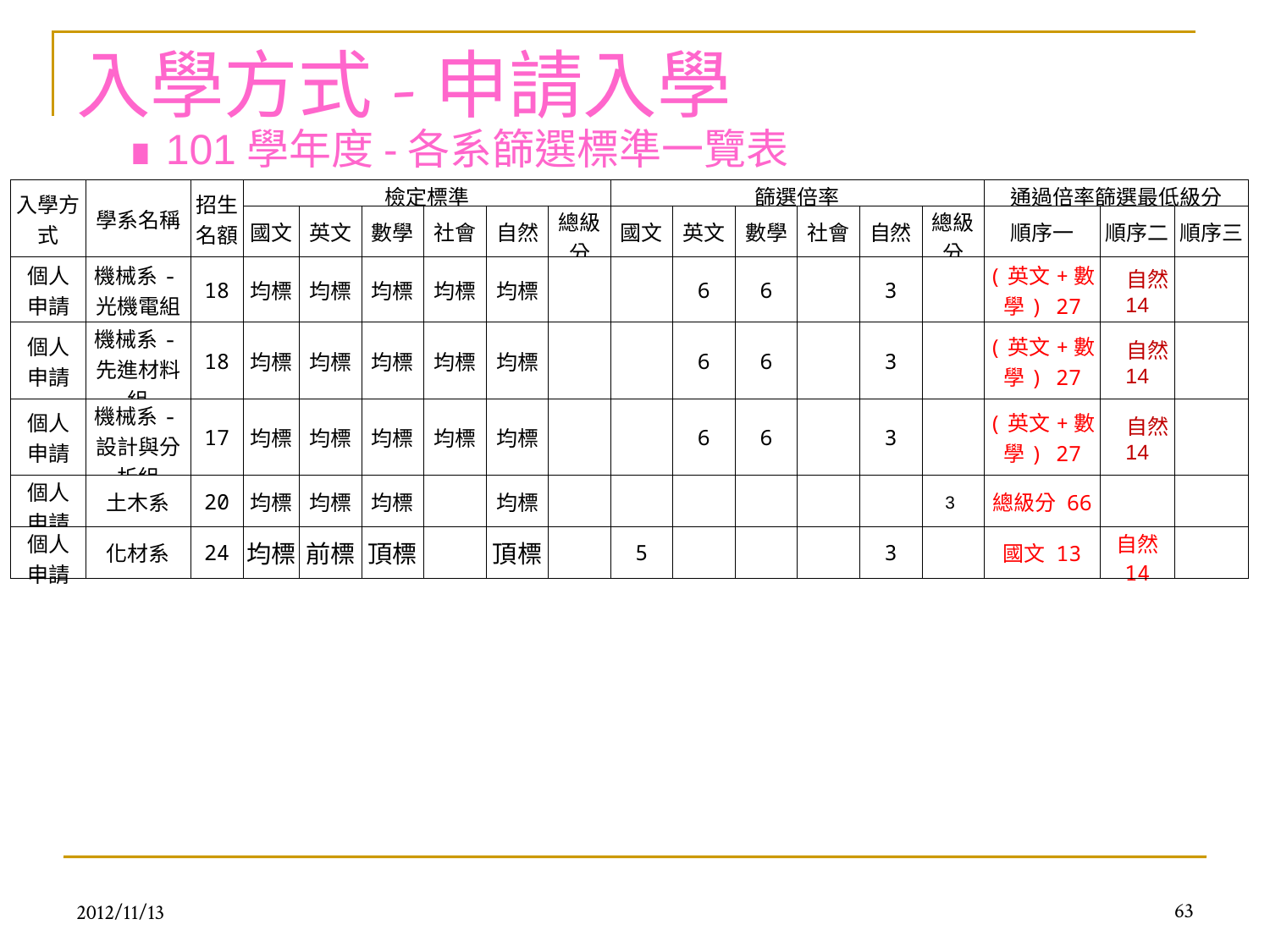

# 入學方式-申請入學
∎ 101學年度-各系篩選標準一覽表
| 入學方式 | 學系名稱 | 招生名額 | 檢定標準 |  |  |  |  |  | 篩選倍率 |  |  |  |  |  | 通過倍率篩選最低級分 |  |  |
| --- | --- | --- | --- | --- | --- | --- | --- | --- | --- | --- | --- | --- | --- | --- | --- | --- | --- |
|  |  |  | 國文 | 英文 | 數學 | 社會 | 自然 | 總級分 | 國文 | 英文 | 數學 | 社會 | 自然 | 總級分 | 順序一 | 順序二 | 順序三 |
| 個人 申請 | 機械系-光機電組 | 18 | 均標 | 均標 | 均標 | 均標 | 均標 |  |  | 6 | 6 |  | 3 |  | (英文+數學) 27 | 自然 14 |  |
| 個人 申請 | 機械系-先進材料組 | 18 | 均標 | 均標 | 均標 | 均標 | 均標 |  |  | 6 | 6 |  | 3 |  | (英文+數學) 27 | 自然 14 |  |
| 個人 申請 | 機械系-設計與分析組 | 17 | 均標 | 均標 | 均標 | 均標 | 均標 |  |  | 6 | 6 |  | 3 |  | (英文+數學) 27 | 自然 14 |  |
| 個人 申請 | 土木系 | 20 | 均標 | 均標 | 均標 |  | 均標 |  |  |  |  |  |  | 3 | 總級分 66 |  |  |
| 個人 申請 | 化材系 | 24 | 均標 | 前標 | 頂標 |  | 頂標 |  | 5 |  |  |  | 3 |  | 國文 13 | 自然 14 |  |
2012/11/13
63